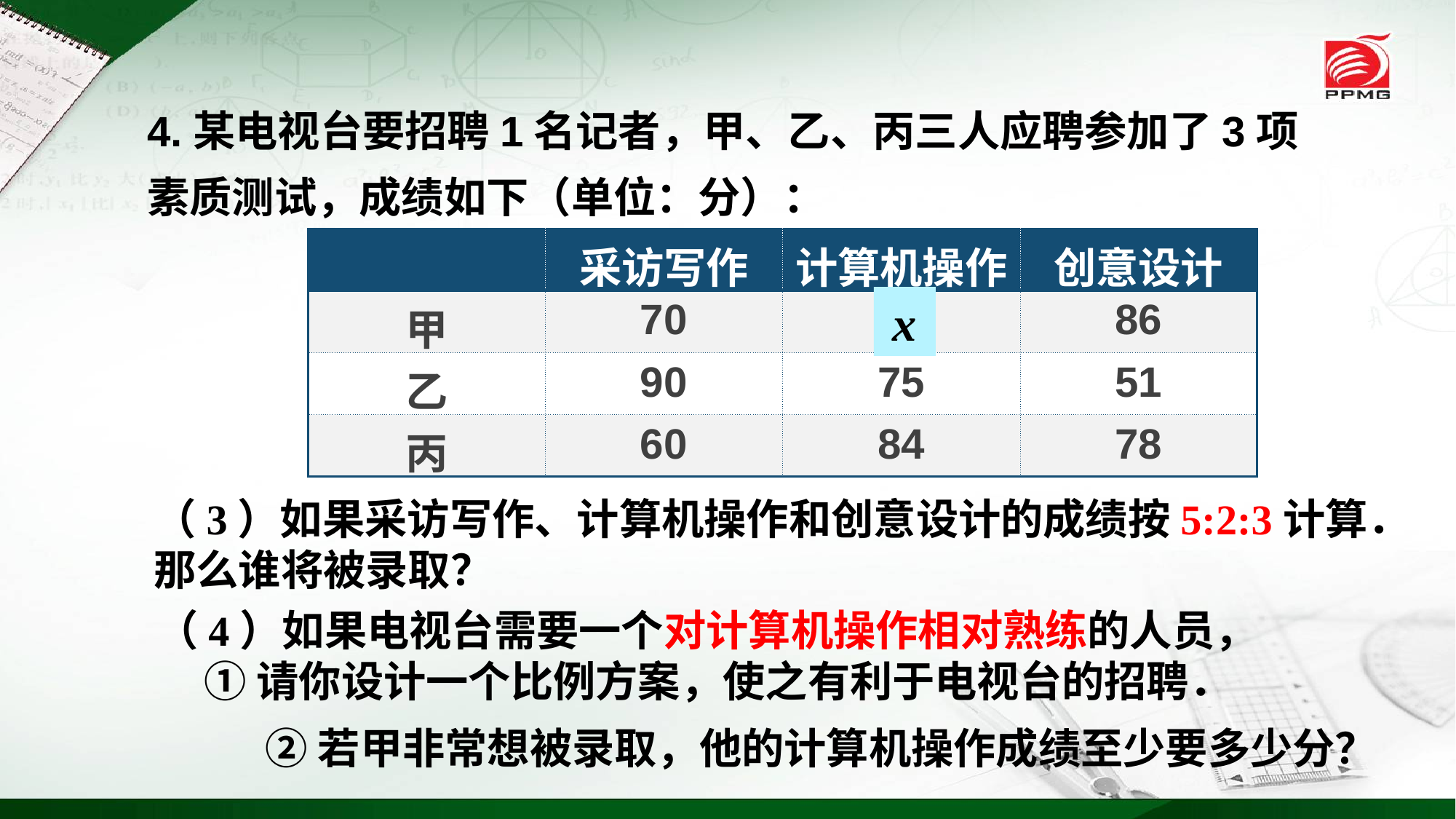

4.某电视台要招聘1名记者，甲、乙、丙三人应聘参加了3项素质测试，成绩如下（单位：分）：

|  | 采访写作 | 计算机操作 | 创意设计 |
| --- | --- | --- | --- |
| 甲 | 70 | 60 | 86 |
| 乙 | 90 | 75 | 51 |
| 丙 | 60 | 84 | 78 |
x

（3）如果采访写作、计算机操作和创意设计的成绩按5:2:3计算．那么谁将被录取？
（4）如果电视台需要一个对计算机操作相对熟练的人员，
     ①请你设计一个比例方案，使之有利于电视台的招聘．
②若甲非常想被录取，他的计算机操作成绩至少要多少分？